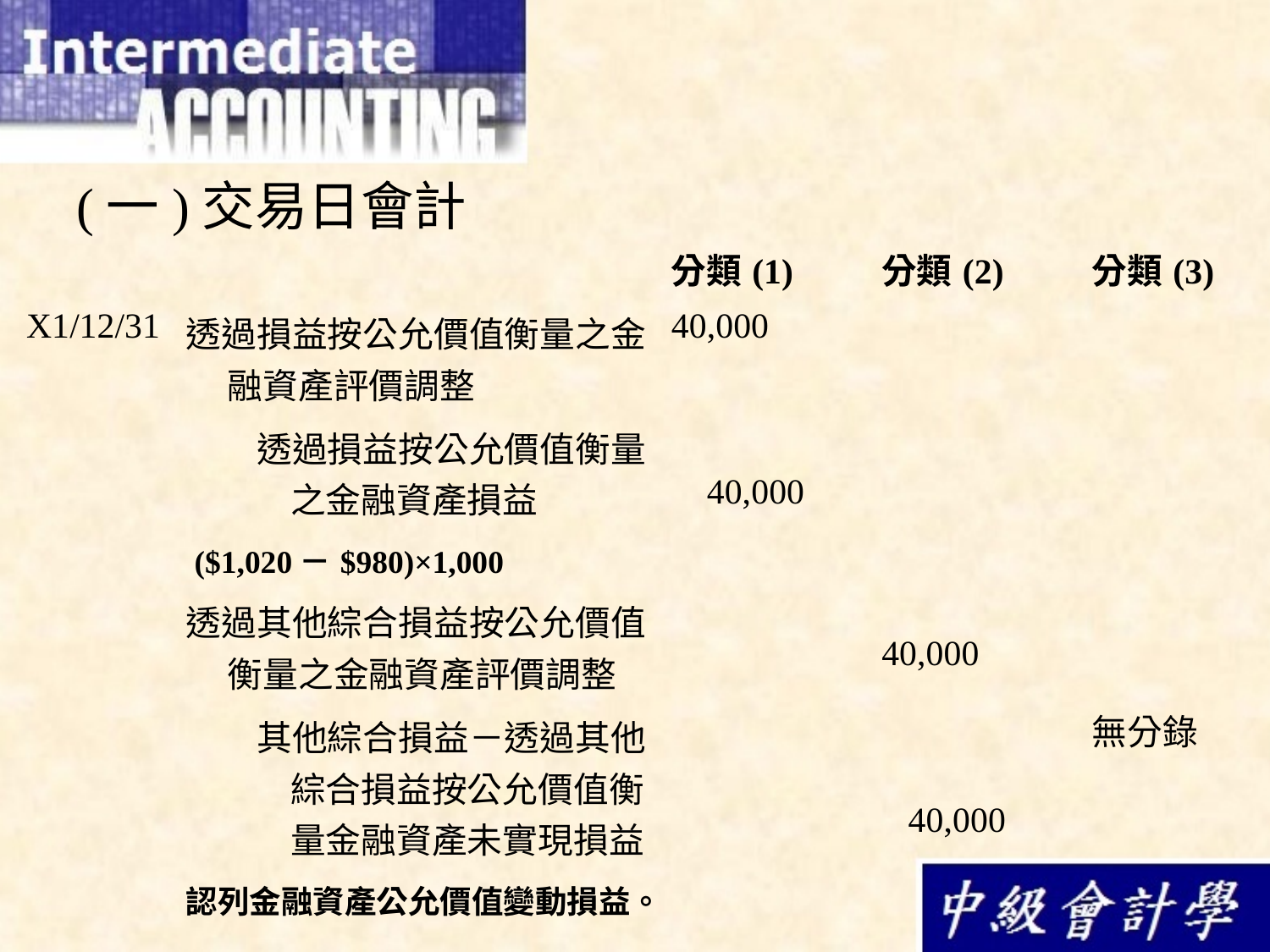

(一)交易日會計

|  |  | 分類(1) |  | 分類(2) |  | 分類(3) |
| --- | --- | --- | --- | --- | --- | --- |
| X1/12/31 | 透過損益按公允價值衡量之金 融資產評價調整 | 40,000 |  |  |  |  |
|  | 透過損益按公允價值衡量 之金融資產損益 | 40,000 |  |  |  |  |
|  | ($1,020－$980)×1,000 |  |  |  |  |  |
|  | 透過其他綜合損益按公允價值 衡量之金融資產評價調整 |  |  | 40,000 |  | 無分錄 |
|  | 其他綜合損益－透過其他 綜合損益按公允價值衡 量金融資產未實現損益 |  |  | 40,000 |  |  |
|  | 認列金融資產公允價值變動損益。 |  |  |  |  |  |